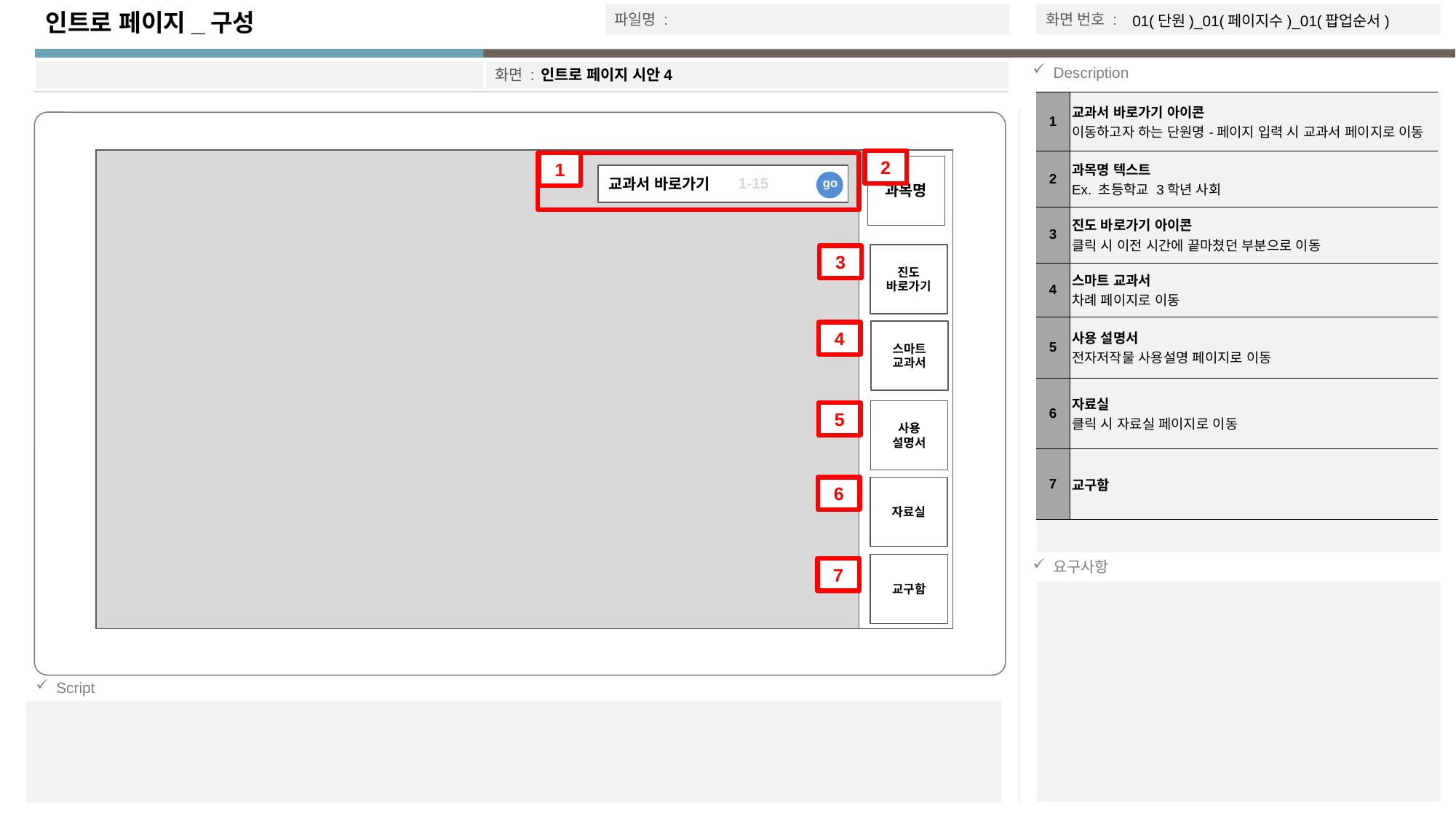

인트로 페이지_구성
01(단원)_01(페이지수)_01(팝업순서)

인트로 페이지 시안4
| 1 | 교과서 바로가기 아이콘 이동하고자 하는 단원명-페이지 입력 시 교과서 페이지로 이동 |
| --- | --- |
| 2 | 과목명 텍스트 Ex. 초등학교 3학년 사회 |
| 3 | 진도 바로가기 아이콘 클릭 시 이전 시간에 끝마쳤던 부분으로 이동 |
| 4 | 스마트 교과서 차례 페이지로 이동 |
| 5 | 사용 설명서 전자저작물 사용설명 페이지로 이동 |
| 6 | 자료실 클릭 시 자료실 페이지로 이동 |
| 7 | 교구함 |

2
1

교과서 바로가기
go

1-15
과목명

3
진도
바로가기

4
스마트
교과서

5
사용
설명서
6

자료실

7
교구함